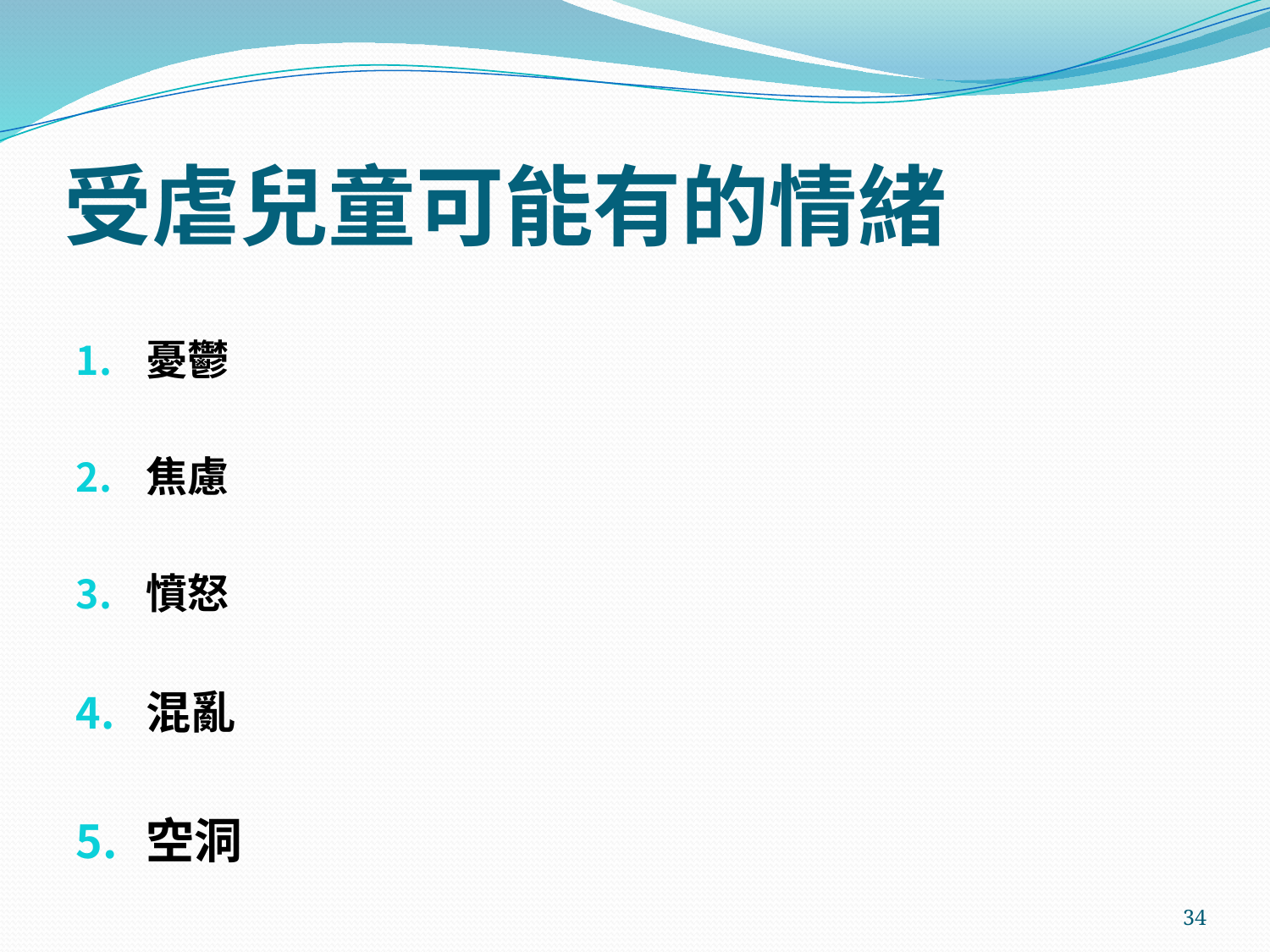

# 受虐兒童可能有的情緒

憂鬱

焦慮

憤怒

混亂

空洞

34